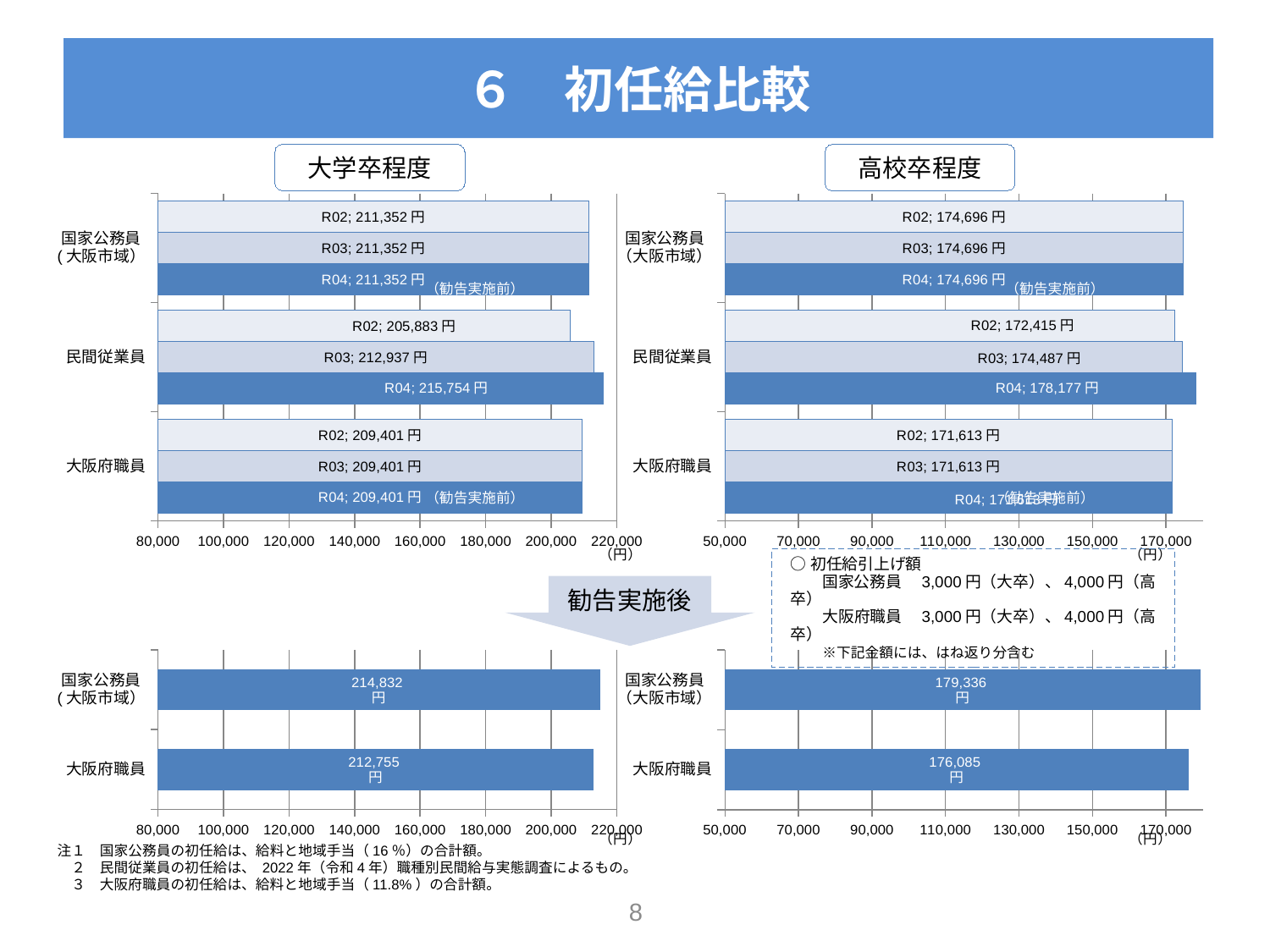

# ６　初任給比較
大学卒程度
高校卒程度

### Chart

| Category | R04 | R03 | R02 |
|---|---|---|---|
| 大阪府職員 | 209401.0 | 209401.0 | 209401.0 |
| 民間従業員 | 215754.0 | 212937.0 | 205883.0 |
| 国家公務員
(大阪市域） | 211352.0 | 211352.0 | 211352.0 |

### Chart

| Category | R04 | R03 | R02 |
|---|---|---|---|
| 大阪府職員 | 171613.0 | 171613.0 | 171613.0 |
| 民間従業員 | 178177.0 | 174487.0 | 172415.0 |
| 国家公務員
（大阪市域） | 174696.0 | 174696.0 | 174696.0 |
（勧告実施前）
（勧告実施前）
（勧告実施前）
（勧告実施前）
○初任給引上げ額
　　国家公務員　3,000円（大卒）、4,000円（高卒）
　　大阪府職員　3,000円（大卒）、4,000円（高卒）
　　※下記金額には、はね返り分含む
勧告実施後

### Chart

| Category | R4 |
|---|---|
| 大阪府職員 | 212755.0 |
| 国家公務員
(大阪市域） | 214832.0 |

### Chart

| Category | R4 |
|---|---|
| 大阪府職員 | 176085.0 |
| 国家公務員
（大阪市域） | 179336.0 |
注１　国家公務員の初任給は、給料と地域手当（16％）の合計額。
　２　民間従業員の初任給は、 2022年（令和4年）職種別民間給与実態調査によるもの。
　３　大阪府職員の初任給は、給料と地域手当（11.8%）の合計額。
8